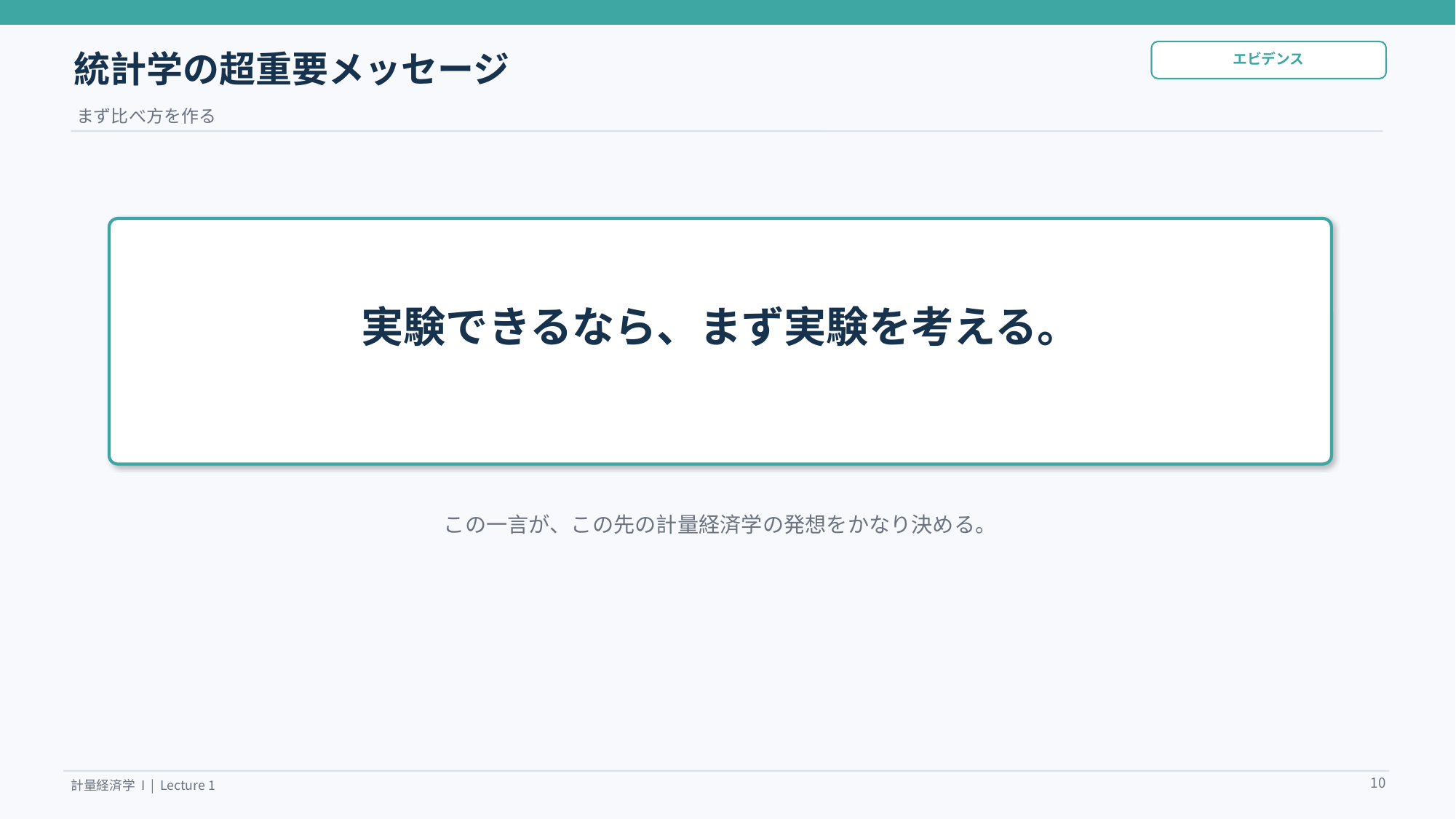

統計学の超重要メッセージ

エビデンス
まず比べ方を作る

実験できるなら、まず実験を考える。
この一言が、この先の計量経済学の発想をかなり決める。

10
計量経済学 I  |  Lecture 1